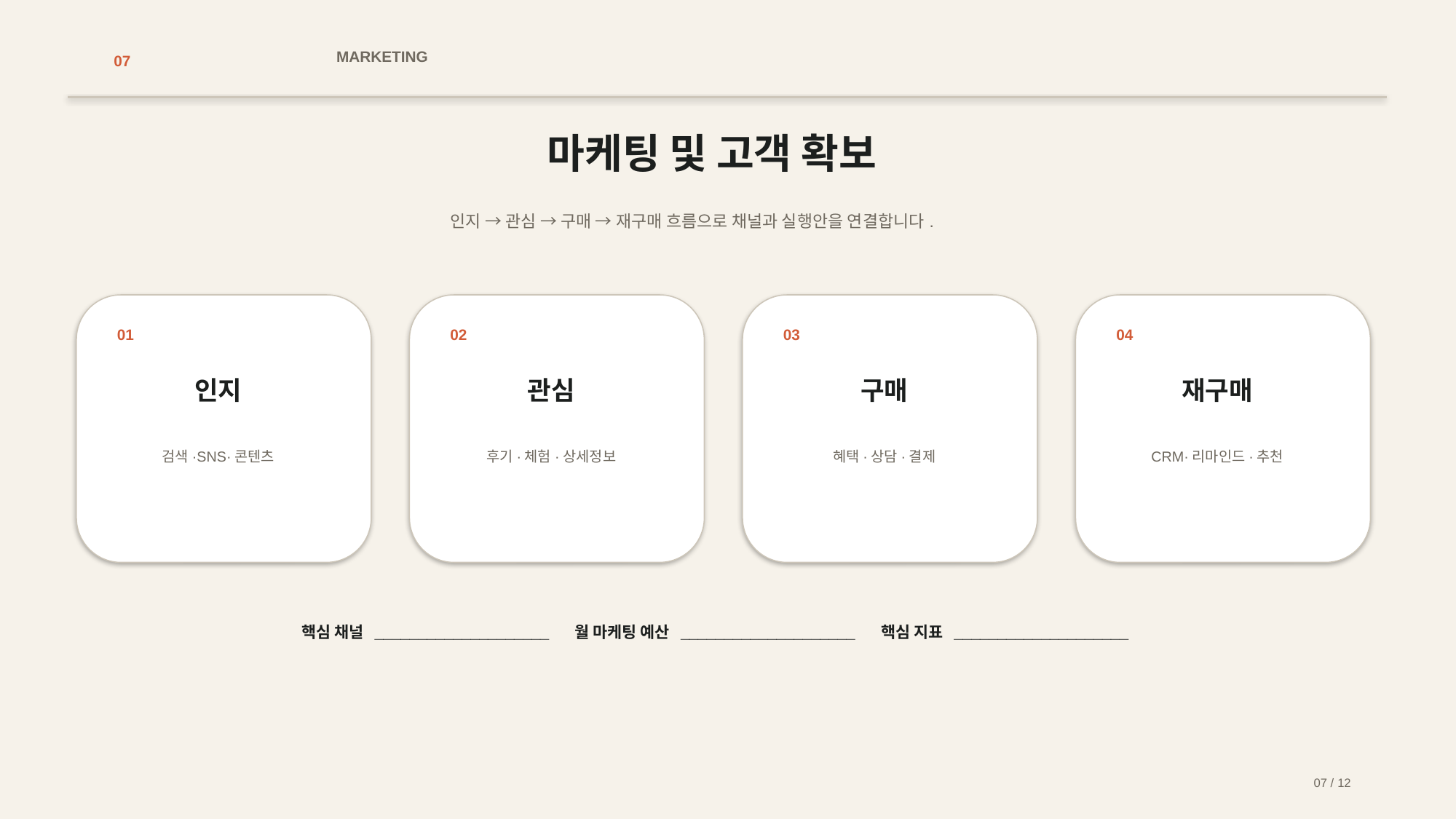

MARKETING
07

마케팅 및 고객 확보
인지 → 관심 → 구매 → 재구매 흐름으로 채널과 실행안을 연결합니다.

01
02
03
04
인지
관심
구매
재구매
검색·SNS·콘텐츠
후기·체험·상세정보
혜택·상담·결제
CRM·리마인드·추천
핵심 채널  ____________________     월 마케팅 예산  ____________________     핵심 지표  ____________________
07 / 12